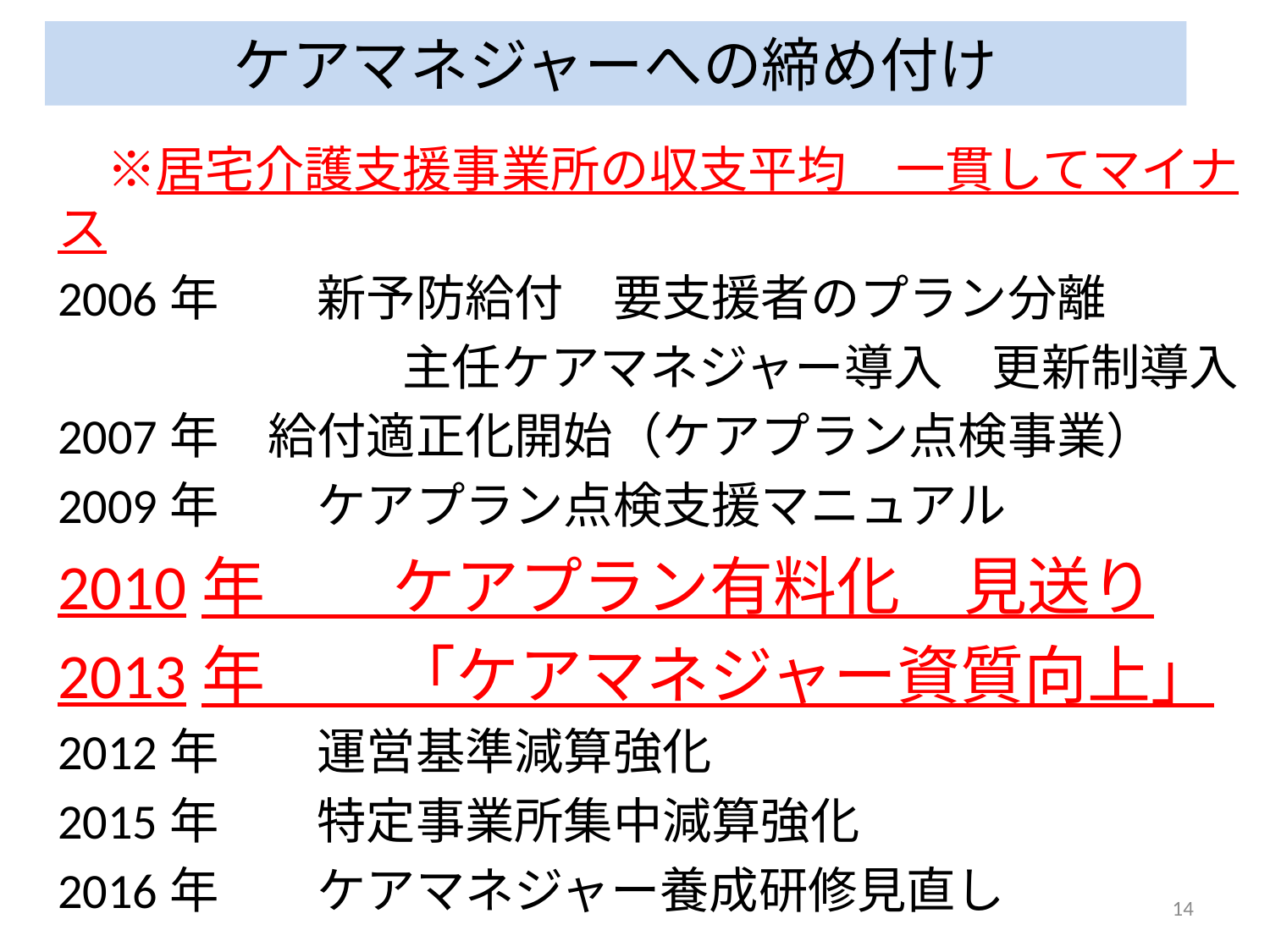

# ケアマネジャーへの締め付け
　※居宅介護支援事業所の収支平均　一貫してマイナス
2006年　　新予防給付　要支援者のプラン分離
　　　　　　　主任ケアマネジャー導入　更新制導入
2007年　給付適正化開始（ケアプラン点検事業）
2009年　　ケアプラン点検支援マニュアル
2010年　　ケアプラン有料化　見送り
2013年　　「ケアマネジャー資質向上」
2012年　　運営基準減算強化
2015年　　特定事業所集中減算強化
2016年　　ケアマネジャー養成研修見直し
14